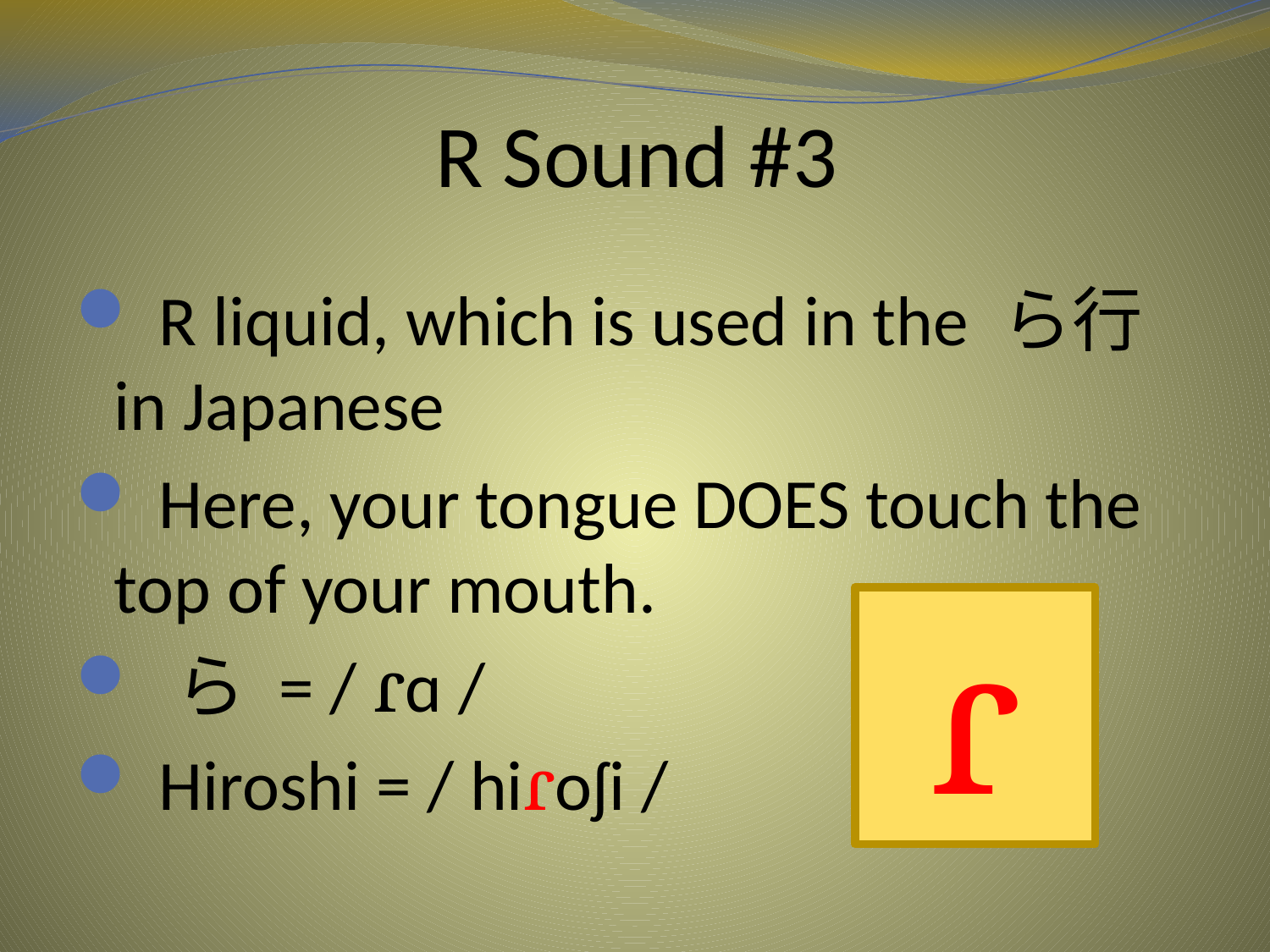

# R Sound #3
 R liquid, which is used in the ら行 in Japanese
 Here, your tongue DOES touch the top of your mouth.
 ら = / ɾɑ /
 Hiroshi = / hiɾoʃi /

ɾ